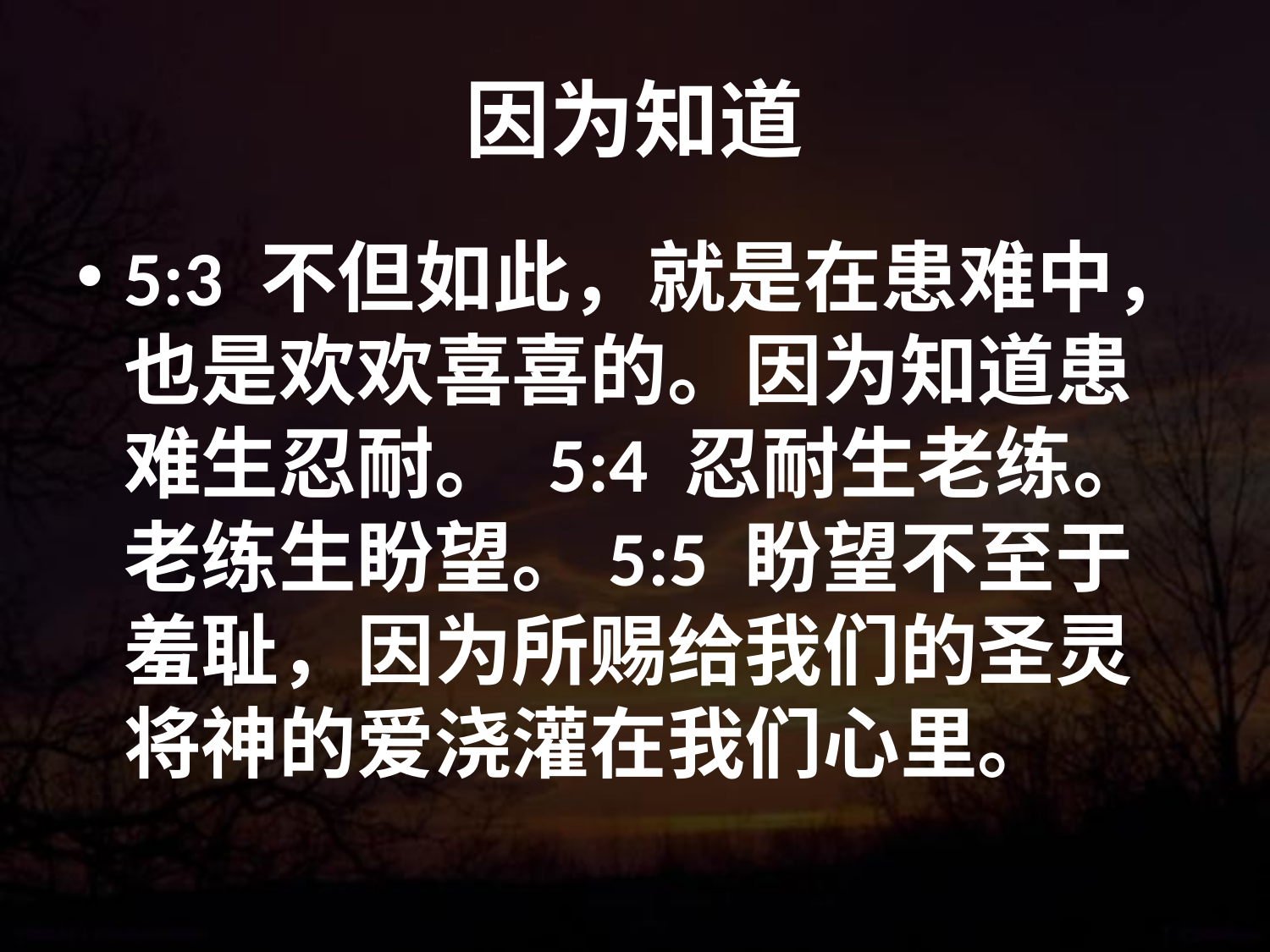

# 因为知道
5:3 不但如此，就是在患难中，也是欢欢喜喜的。因为知道患难生忍耐。 5:4 忍耐生老练。老练生盼望。5:5 盼望不至于羞耻，因为所赐给我们的圣灵将神的爱浇灌在我们心里。